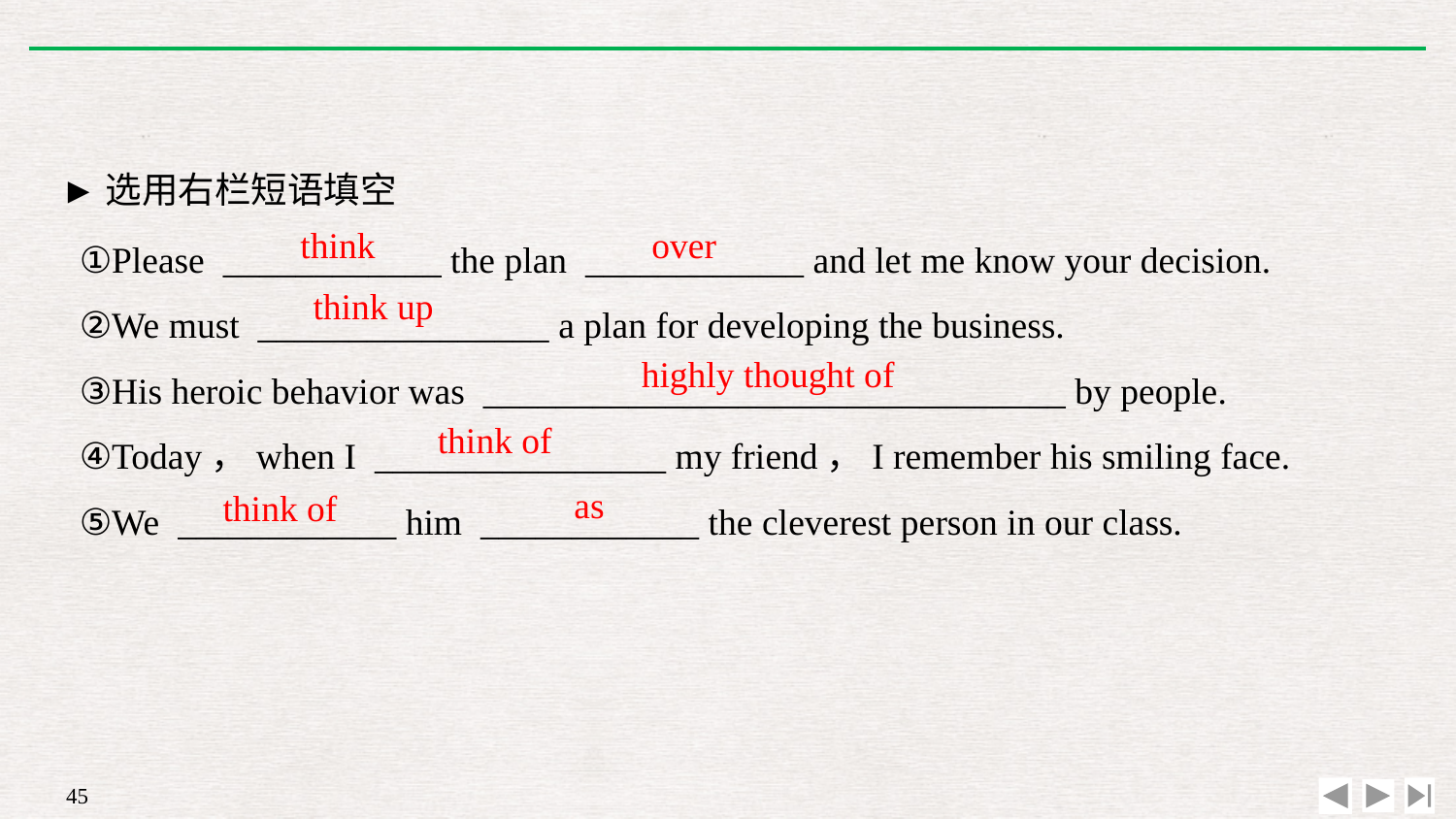

►选用右栏短语填空
①Please  ____________ the plan  ____________ and let me know your decision.
②We must  ________________ a plan for developing the business.
③His heroic behavior was  ________________________________ by people.
④Today，when I  ________________ my friend，I remember his smiling face.
⑤We  ____________ him  ____________ the cleverest person in our class.
think
over
think up
highly thought of
think of
as
think of